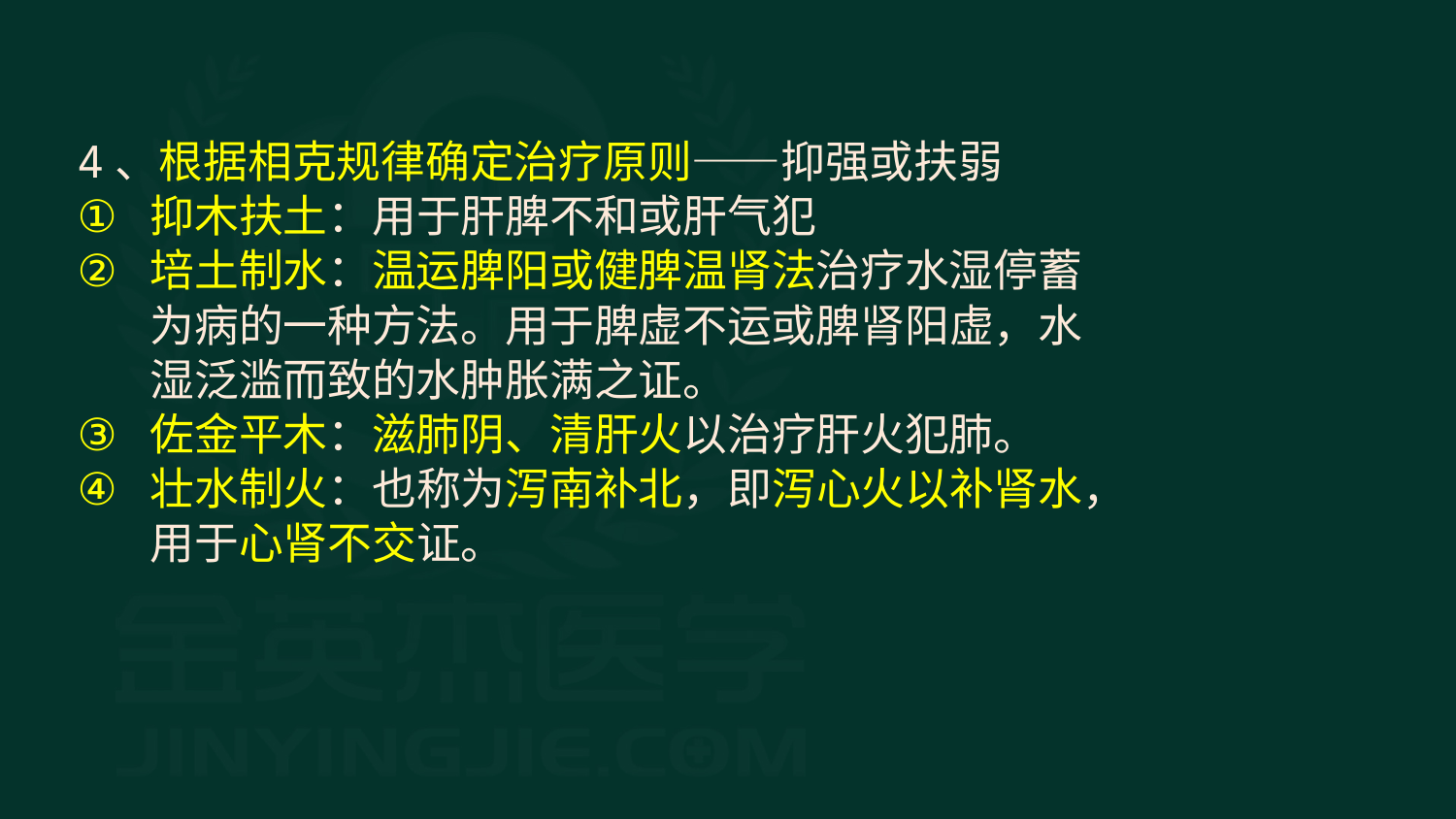

4、根据相克规律确定治疗原则——抑强或扶弱
抑木扶土：用于肝脾不和或肝气犯
培土制水：温运脾阳或健脾温肾法治疗水湿停蓄为病的一种方法。用于脾虚不运或脾肾阳虚，水湿泛滥而致的水肿胀满之证。
佐金平木：滋肺阴、清肝火以治疗肝火犯肺。
壮水制火：也称为泻南补北，即泻心火以补肾水，用于心肾不交证。